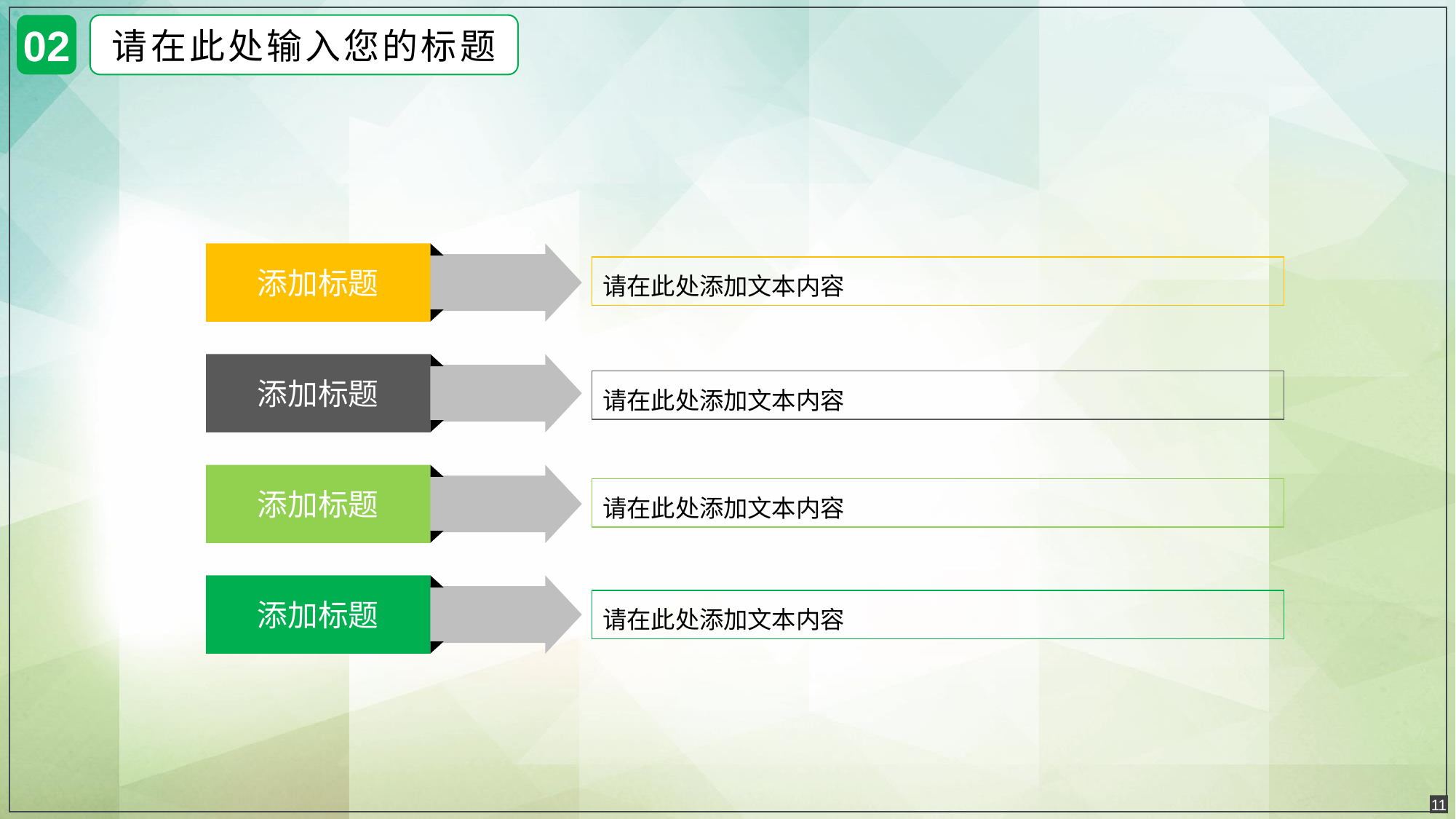

02
请在此处输入您的标题
添加标题

请在此处添加文本内容
添加标题

请在此处添加文本内容
添加标题

请在此处添加文本内容
添加标题

请在此处添加文本内容
11